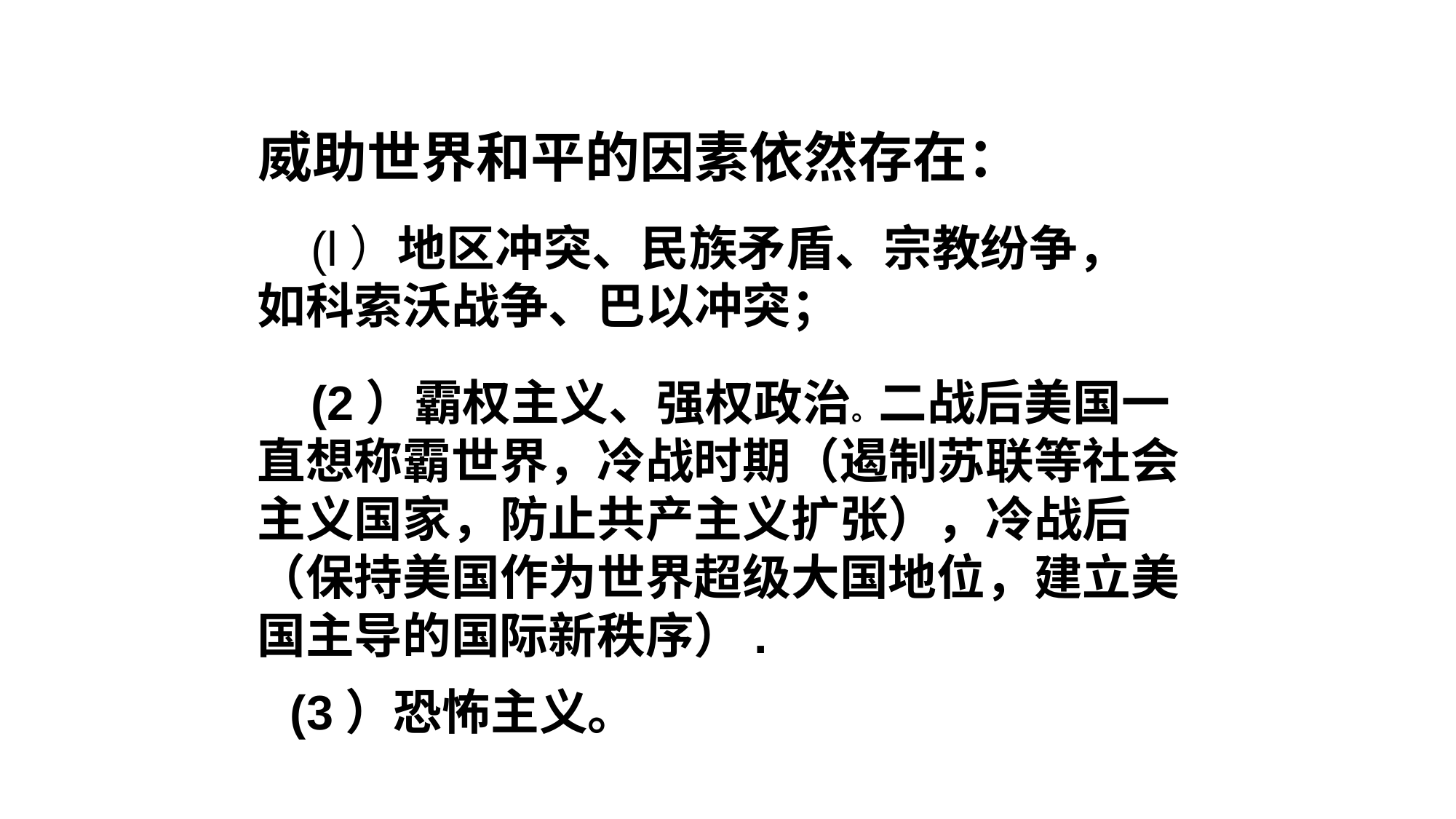

威助世界和平的因素依然存在：
    (l）地区冲突、民族矛盾、宗教纷争，如科索沃战争、巴以冲突；
    (2）霸权主义、强权政治。二战后美国一直想称霸世界，冷战时期（遏制苏联等社会主义国家，防止共产主义扩张），冷战后（保持美国作为世界超级大国地位，建立美国主导的国际新秩序）.
   (3）恐怖主义。